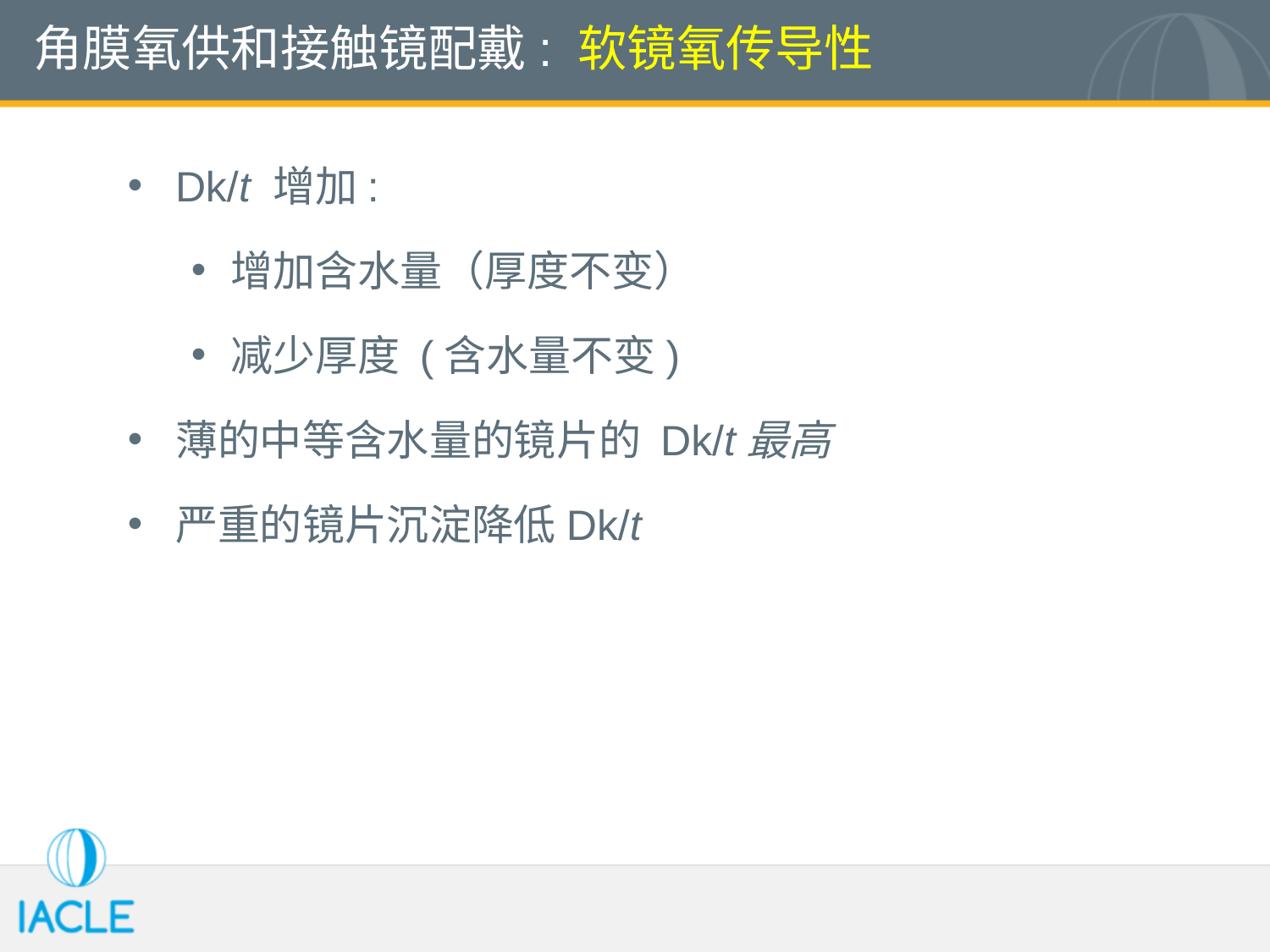

角膜氧供和接触镜配戴: 软镜氧传导性
Dk/t 增加:
增加含水量（厚度不变）
减少厚度 (含水量不变)
薄的中等含水量的镜片的 Dk/t最高
严重的镜片沉淀降低Dk/t